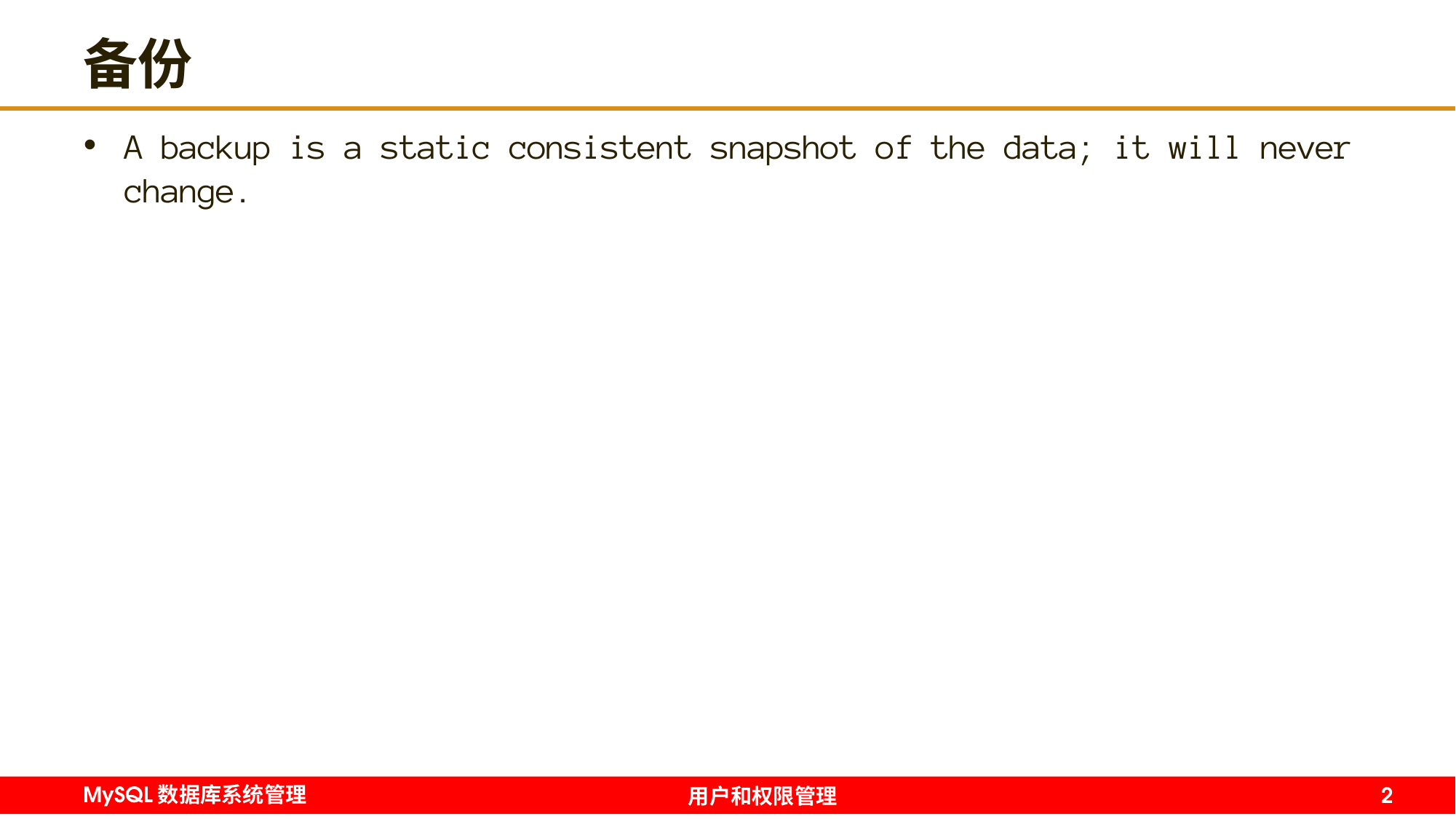

# 备份
A backup is a static consistent snapshot of the data; it will never change.